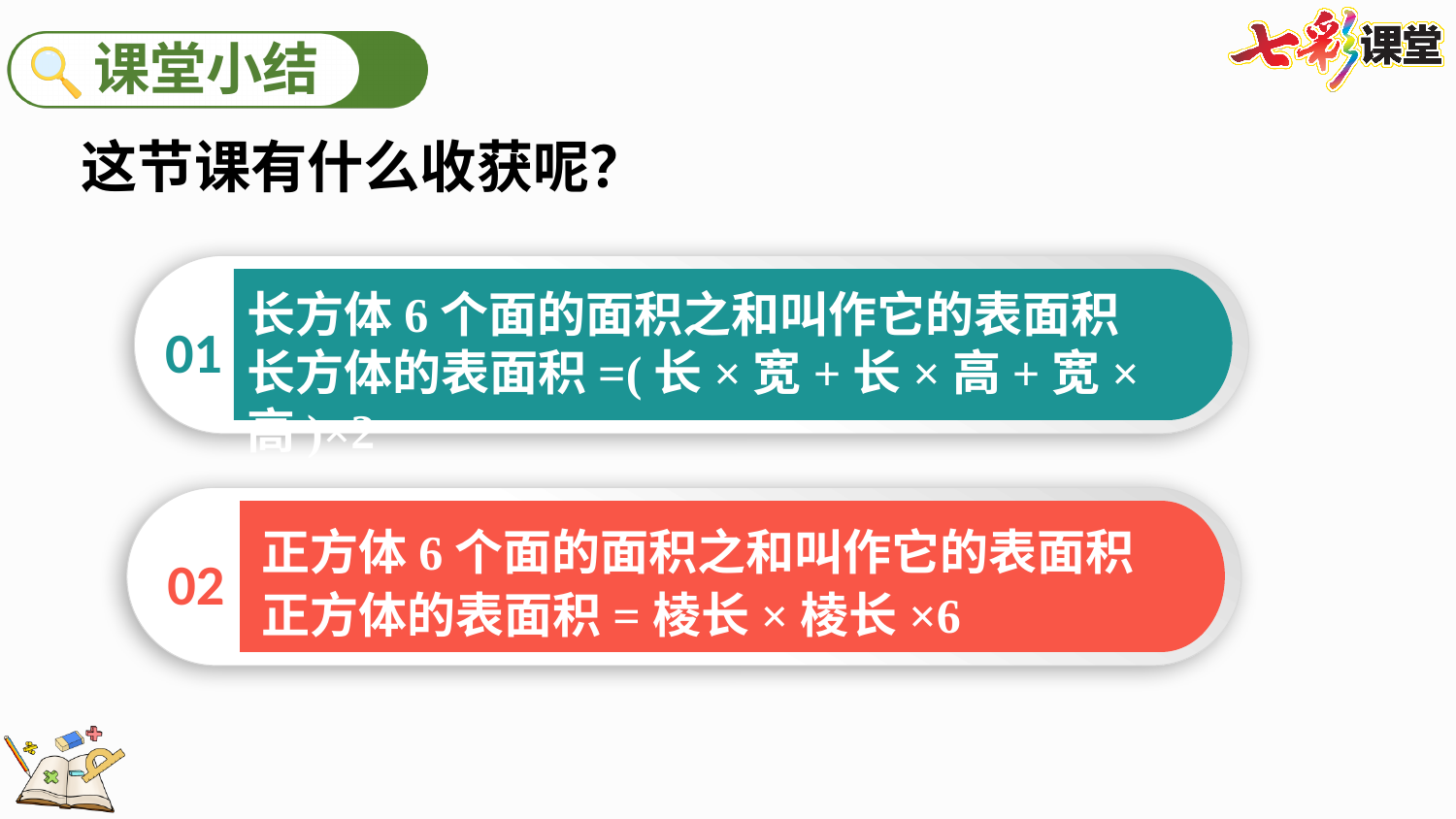

这节课有什么收获呢？

01
长方体6个面的面积之和叫作它的表面积
长方体的表面积=(长×宽+长×高+宽×高)×2

02
正方体6个面的面积之和叫作它的表面积
正方体的表面积=棱长×棱长×6